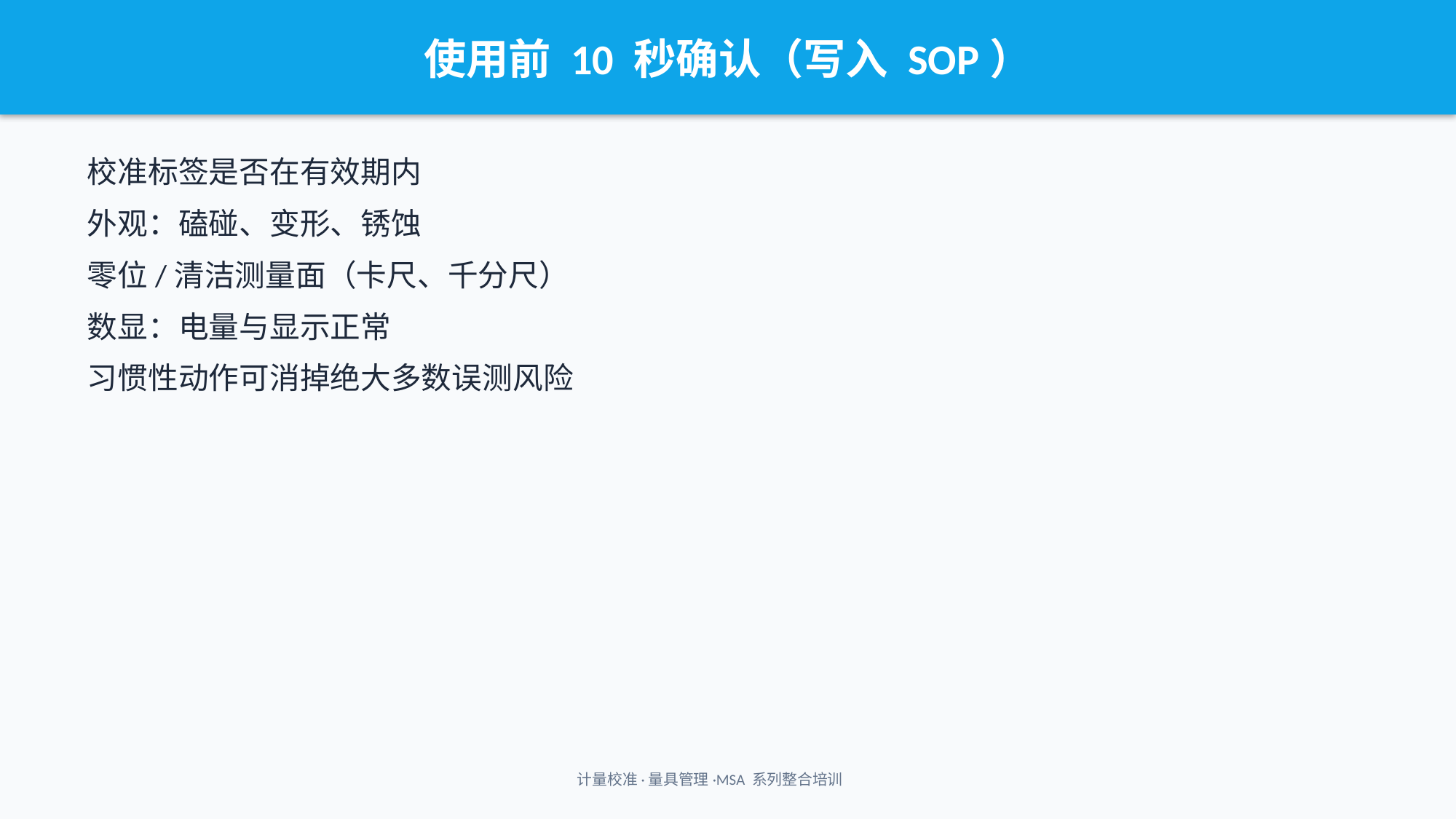

使用前 10 秒确认（写入 SOP）
校准标签是否在有效期内
外观：磕碰、变形、锈蚀
零位/清洁测量面（卡尺、千分尺）
数显：电量与显示正常
习惯性动作可消掉绝大多数误测风险
计量校准·量具管理·MSA 系列整合培训